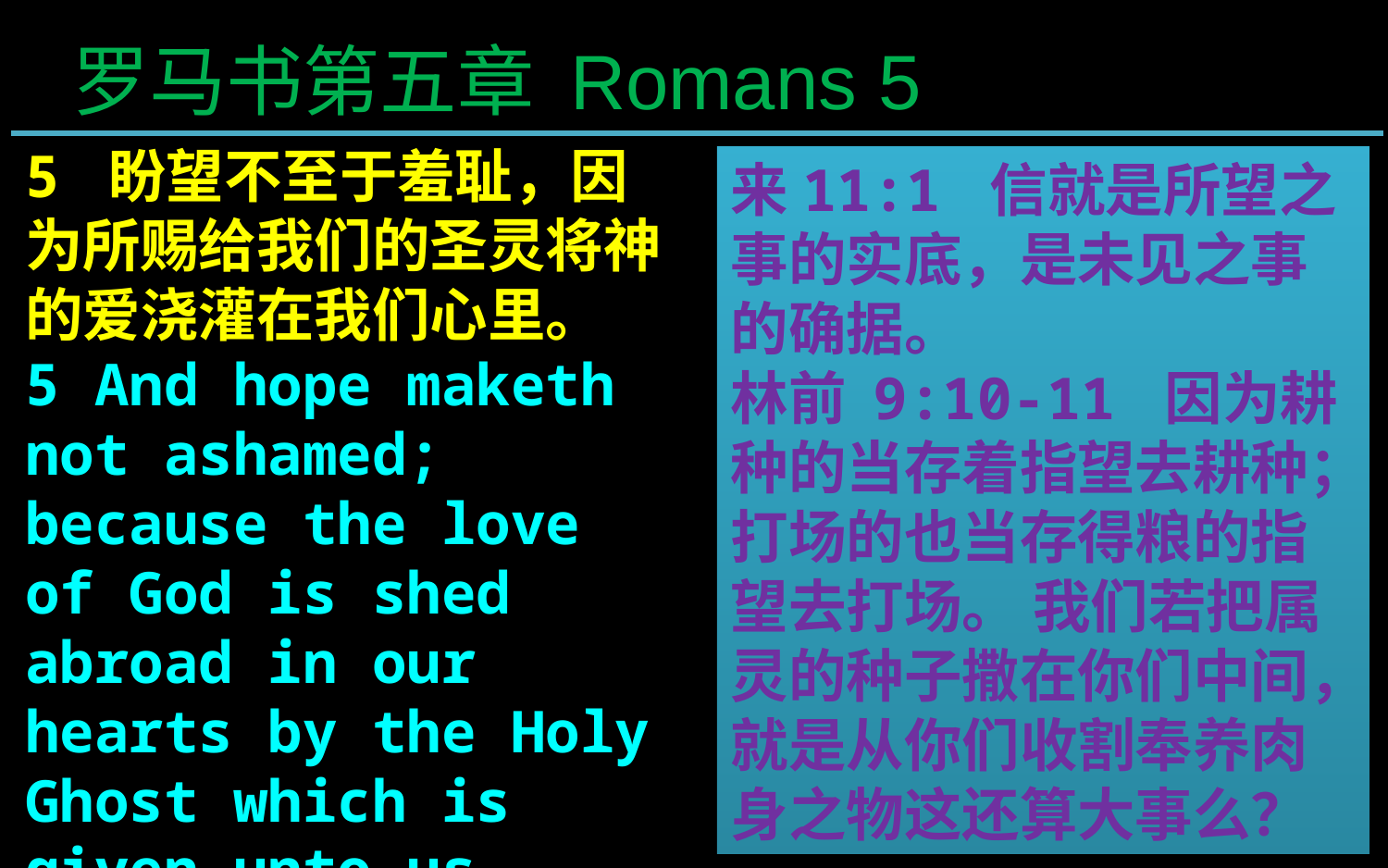

罗马书第五章 Romans 5
5 盼望不至于羞耻，因为所赐给我们的圣灵将神的爱浇灌在我们心里。
5 And hope maketh not ashamed; because the love of God is shed abroad in our hearts by the Holy Ghost which is given unto us.
来11:1 信就是所望之事的实底，是未见之事的确据。
林前 9:10-11 因为耕种的当存着指望去耕种；打场的也当存得粮的指望去打场。 我们若把属灵的种子撒在你们中间，就是从你们收割奉养肉身之物这还算大事么？